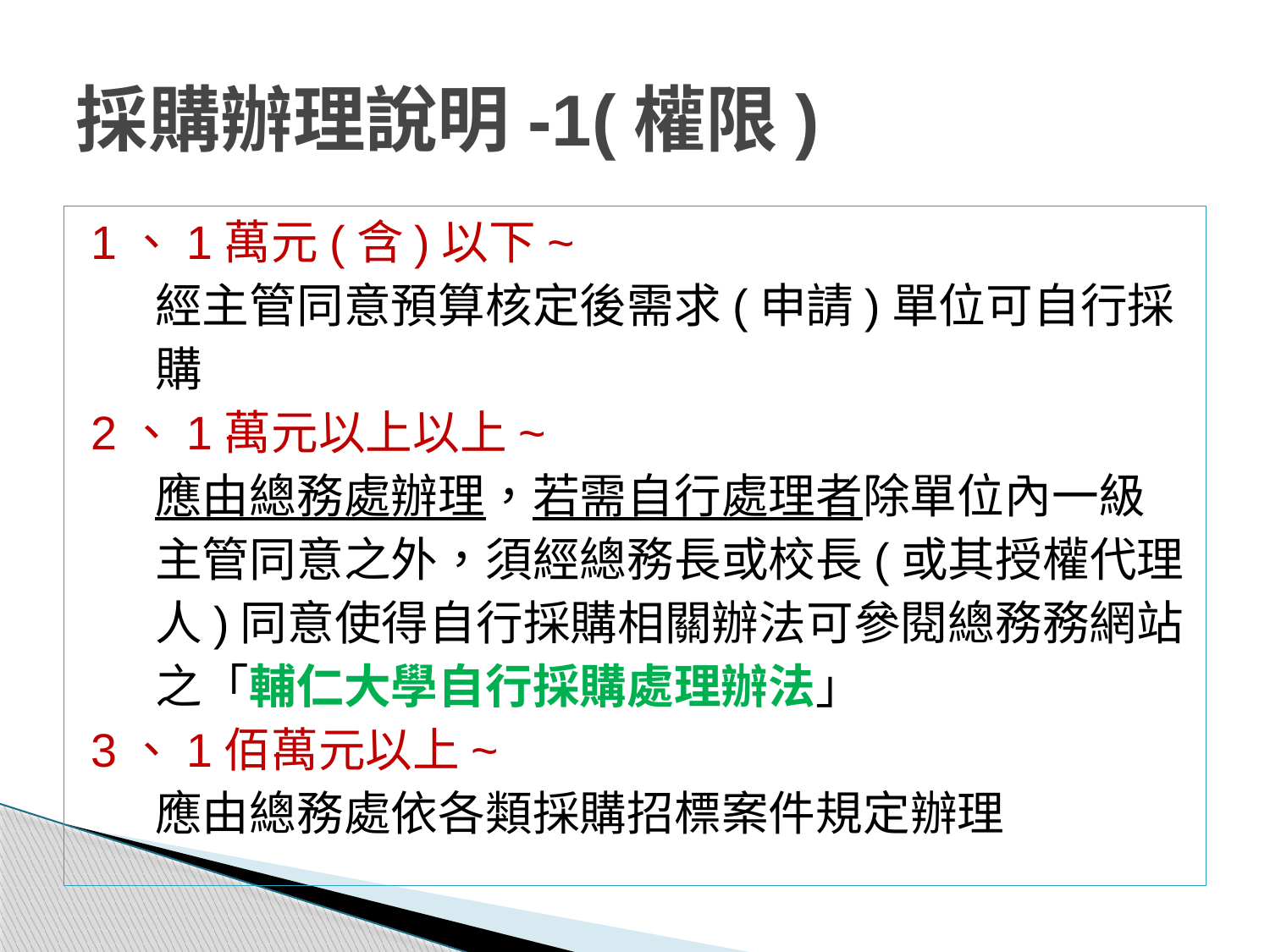

# 採購辦理說明-1(權限)
1、1萬元(含)以下~
     經主管同意預算核定後需求(申請)單位可自行採
     購
2、1萬元以上以上~
     應由總務處辦理，若需自行處理者除單位內一級
     主管同意之外，須經總務長或校長(或其授權代理
     人)同意使得自行採購相關辦法可參閱總務務網站
     之「輔仁大學自行採購處理辦法」
3、1佰萬元以上~
     應由總務處依各類採購招標案件規定辦理